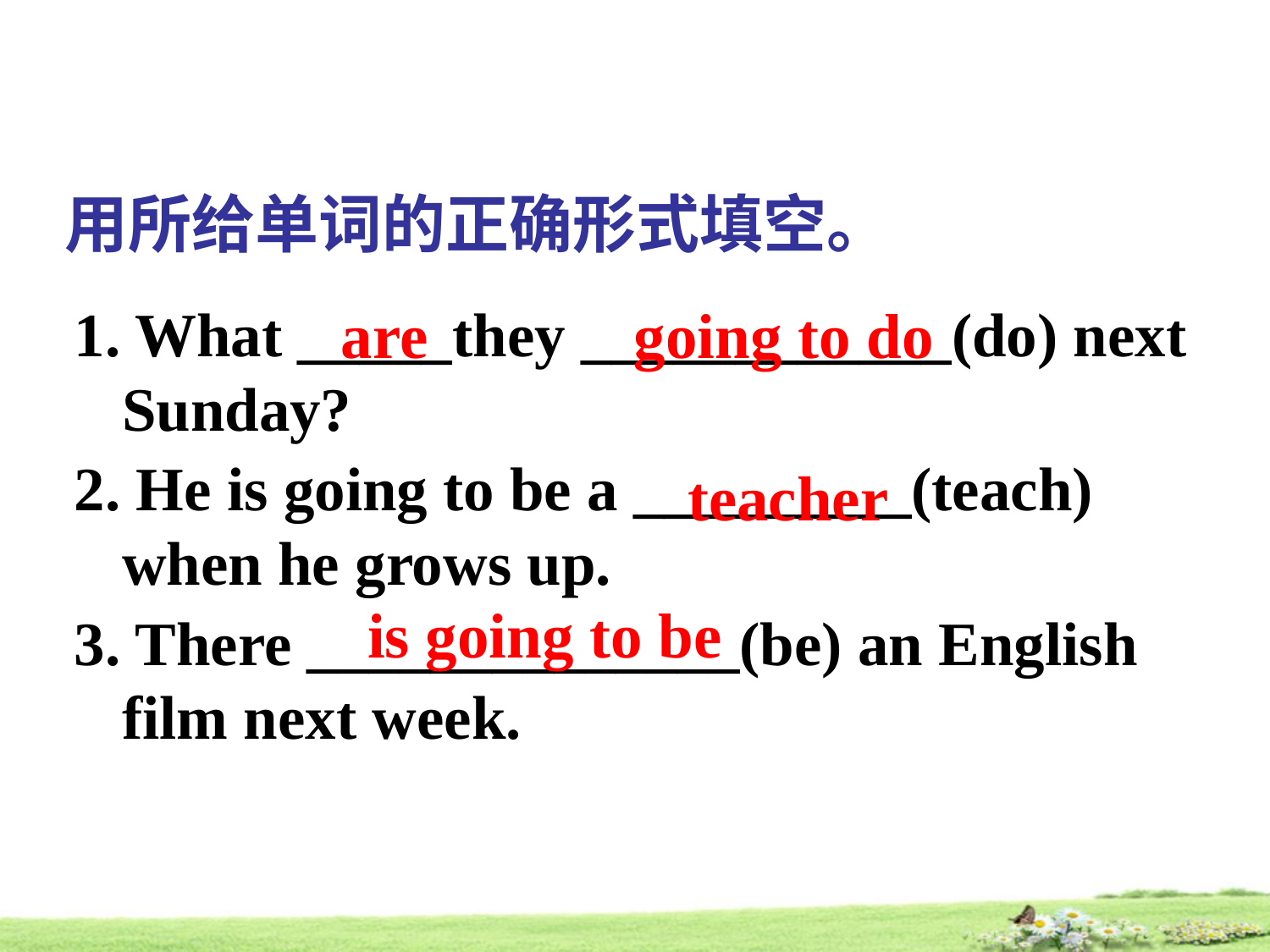

用所给单词的正确形式填空。
1. What _____they ____________(do) next Sunday?
2. He is going to be a _________(teach) when he grows up.
3. There ______________(be) an English film next week.
are
going to do
teacher
is going to be